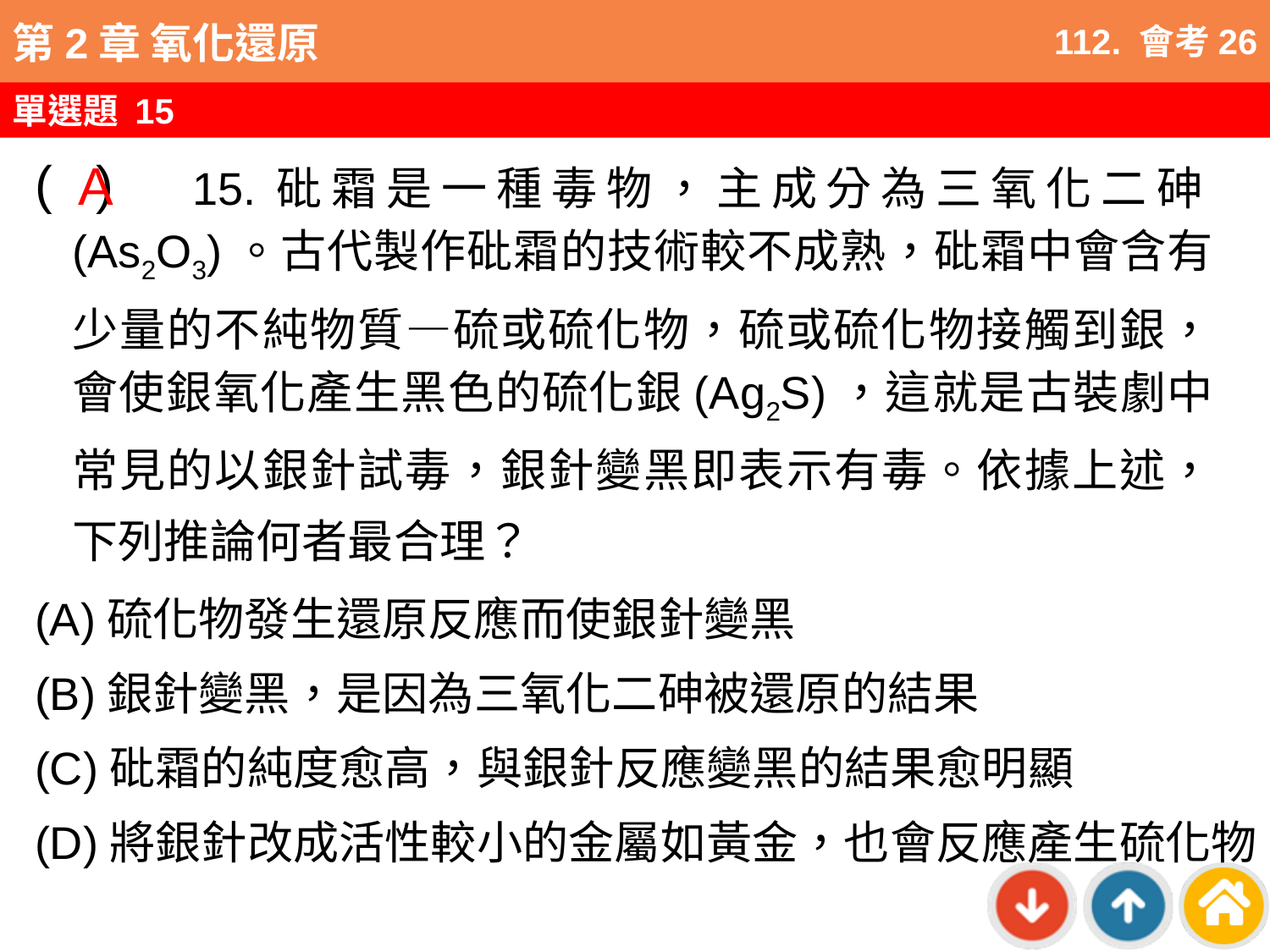

112. 會考26
單選題 15
A
(   )
15.砒霜是一種毒物，主成分為三氧化二砷(As2O3)。古代製作砒霜的技術較不成熟，砒霜中會含有少量的不純物質—硫或硫化物，硫或硫化物接觸到銀，會使銀氧化產生黑色的硫化銀(Ag2S)，這就是古裝劇中常見的以銀針試毒，銀針變黑即表示有毒。依據上述，下列推論何者最合理？
(A)硫化物發生還原反應而使銀針變黑
(B)銀針變黑，是因為三氧化二砷被還原的結果
(C)砒霜的純度愈高，與銀針反應變黑的結果愈明顯
(D)將銀針改成活性較小的金屬如黃金，也會反應產生硫化物